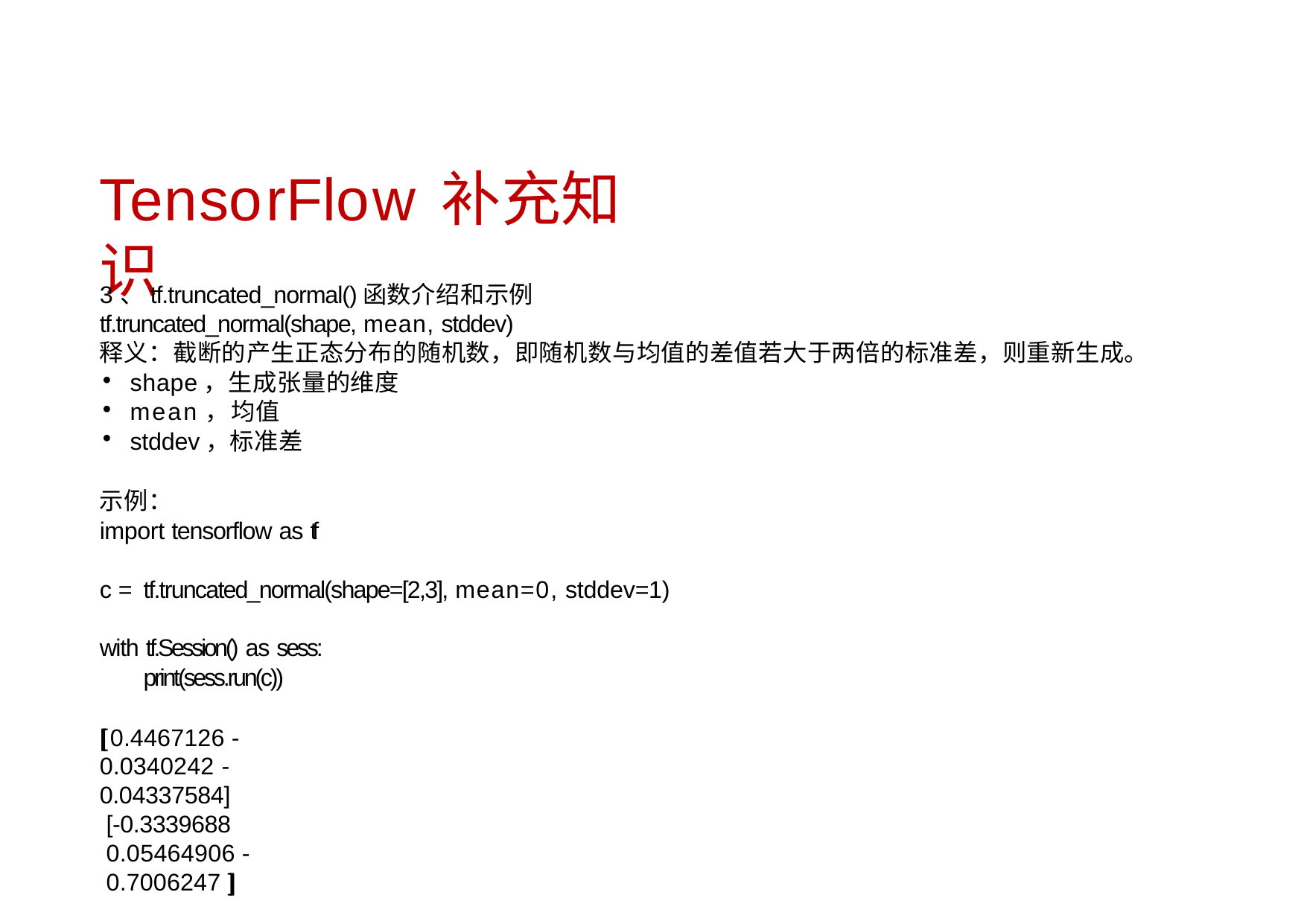

# TensorFlow补充知识
3、tf.truncated_normal()函数介绍和示例
tf.truncated_normal(shape, mean, stddev)
释义：截断的产生正态分布的随机数，即随机数与均值的差值若大于两倍的标准差，则重新生成。
shape，生成张量的维度
mean，均值
stddev，标准差

示例：
import tensorflow as tf
c = tf.truncated_normal(shape=[2,3], mean=0, stddev=1)  with tf.Session() as sess:
print(sess.run(c))

[[ 0.4467126 -0.0340242 -0.04337584]
[-0.3339688	0.05464906 -0.7006247 ]]